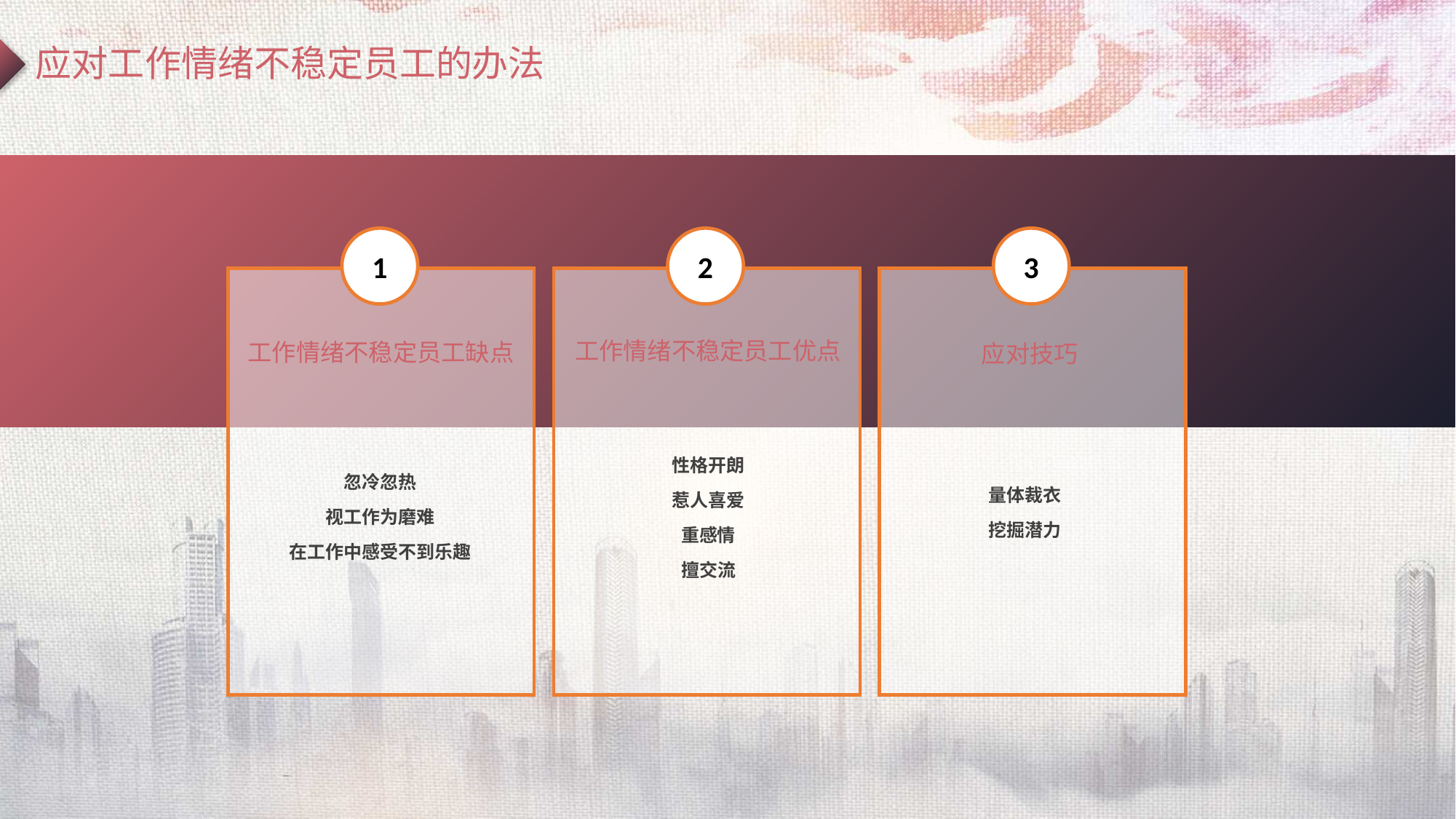

应对工作情绪不稳定员工的办法

1
2
3

工作情绪不稳定员工优点
工作情绪不稳定员工缺点
应对技巧
性格开朗
惹人喜爱
重感情
擅交流
忽冷忽热
视工作为磨难
在工作中感受不到乐趣
量体裁衣
挖掘潜力